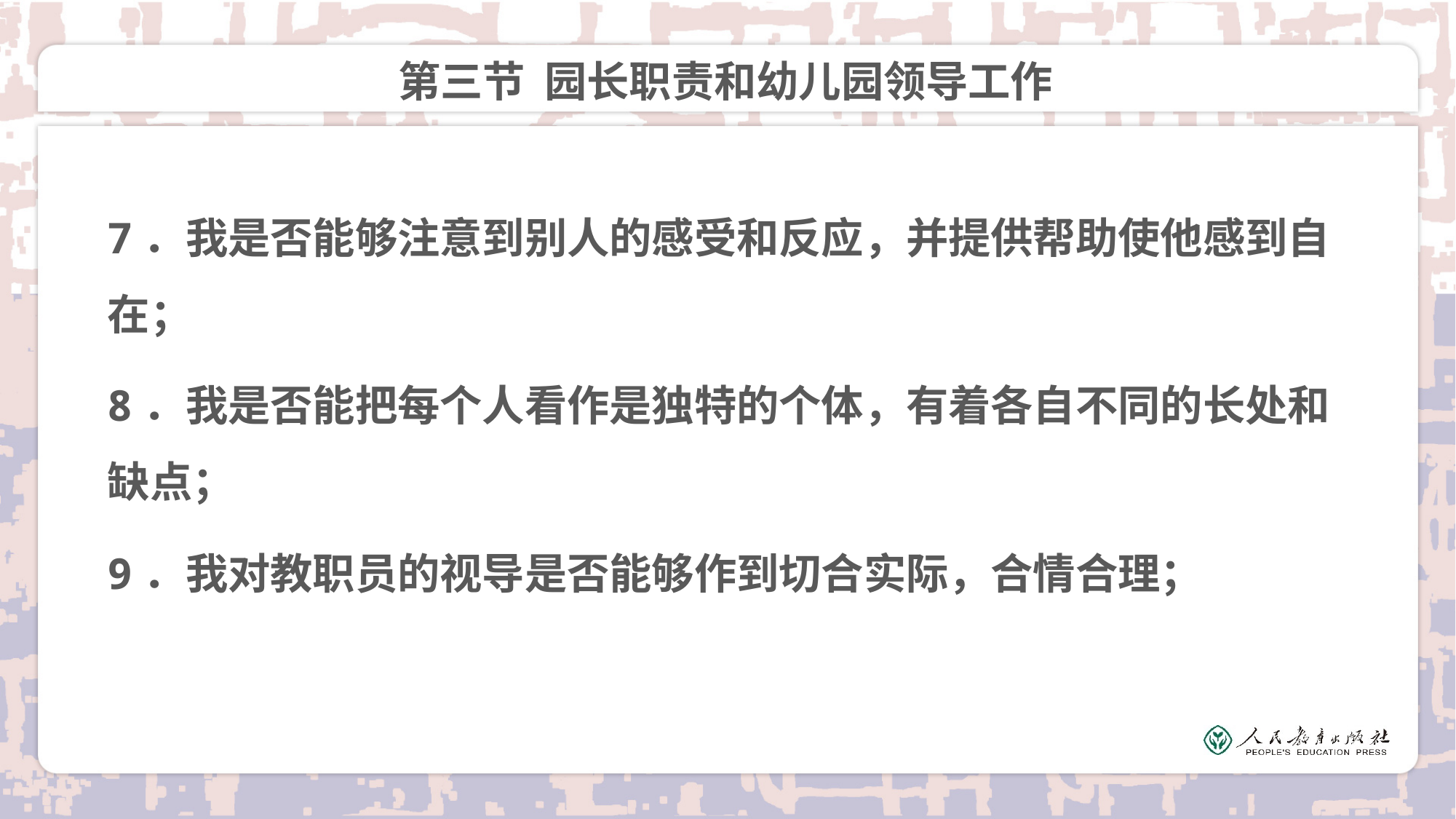

# 第三节  园长职责和幼儿园领导工作
7．我是否能够注意到别人的感受和反应，并提供帮助使他感到自在；
8．我是否能把每个人看作是独特的个体，有着各自不同的长处和缺点；
9．我对教职员的视导是否能够作到切合实际，合情合理；